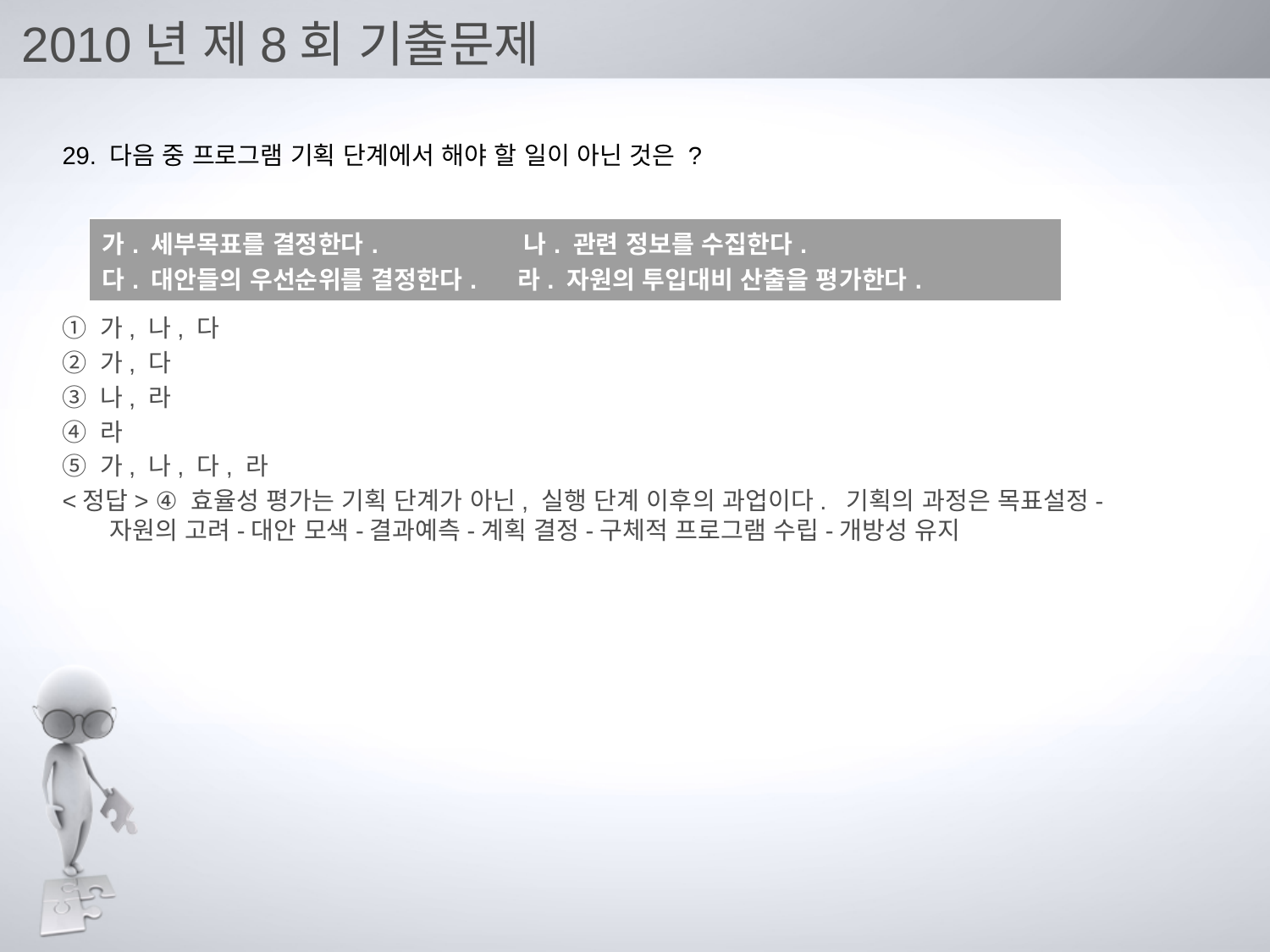

# 2010년 제8회 기출문제

29. 다음 중 프로그램 기획 단계에서 해야 할 일이 아닌 것은 ?

① 가, 나, 다
② 가, 다
③ 나, 라
④ 라
⑤ 가, 나, 다, 라
<정답> ④ 효율성 평가는 기획 단계가 아닌, 실행 단계 이후의 과업이다.  기획의 과정은 목표설정-자원의 고려-대안 모색-결과예측-계획 결정-구체적 프로그램 수립-개방성 유지

| 가. 세부목표를 결정한다. 나. 관련 정보를 수집한다. 다. 대안들의 우선순위를 결정한다. 라. 자원의 투입대비 산출을 평가한다. |
| --- |